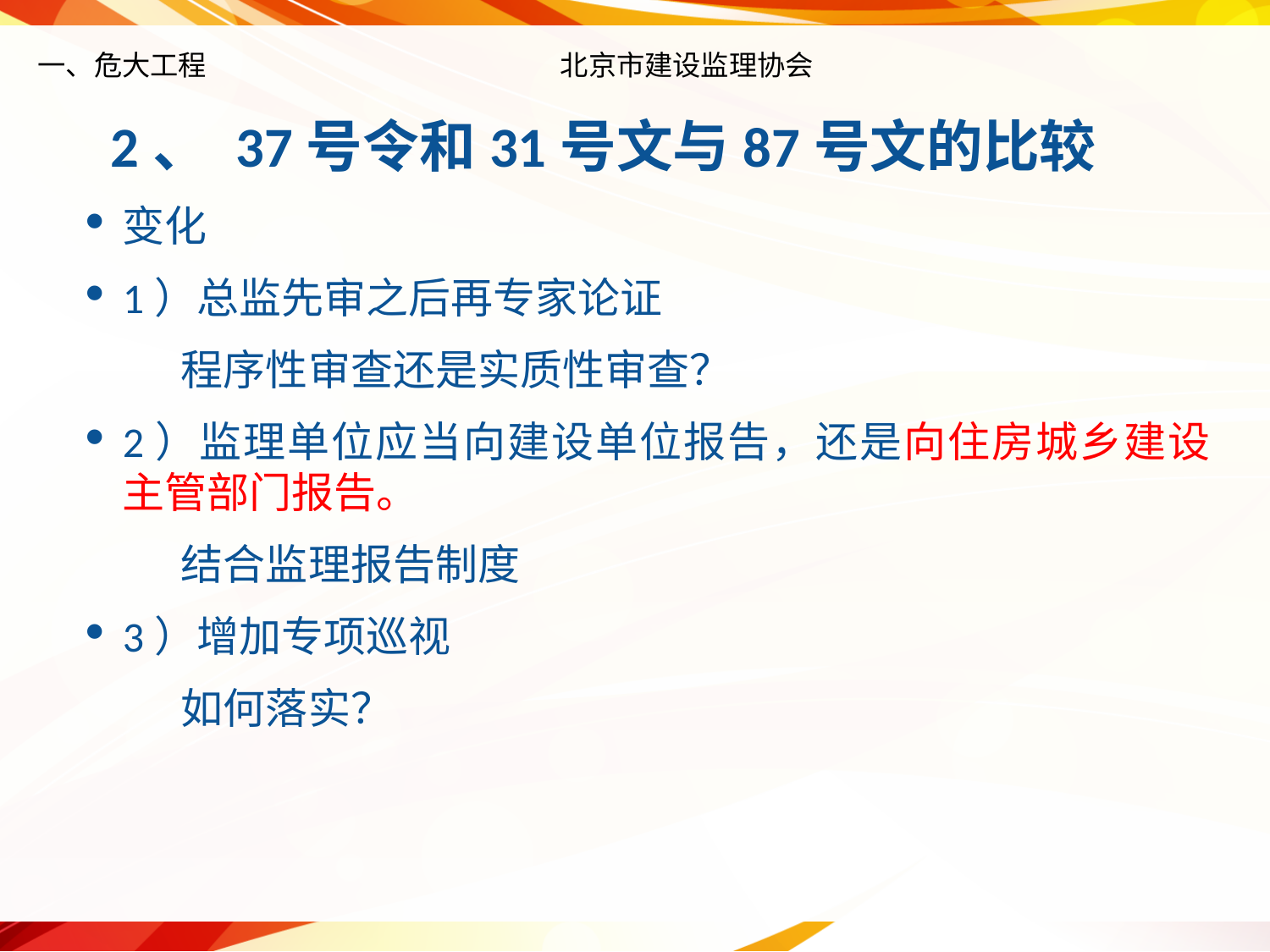

# 一、危大工程                                                        北京市建设监理协会
  2、 37号令和31号文与87号文的比较
变化
1）总监先审之后再专家论证
         程序性审查还是实质性审查？
2）监理单位应当向建设单位报告，还是向住房城乡建设主管部门报告。
         结合监理报告制度
3）增加专项巡视
         如何落实？